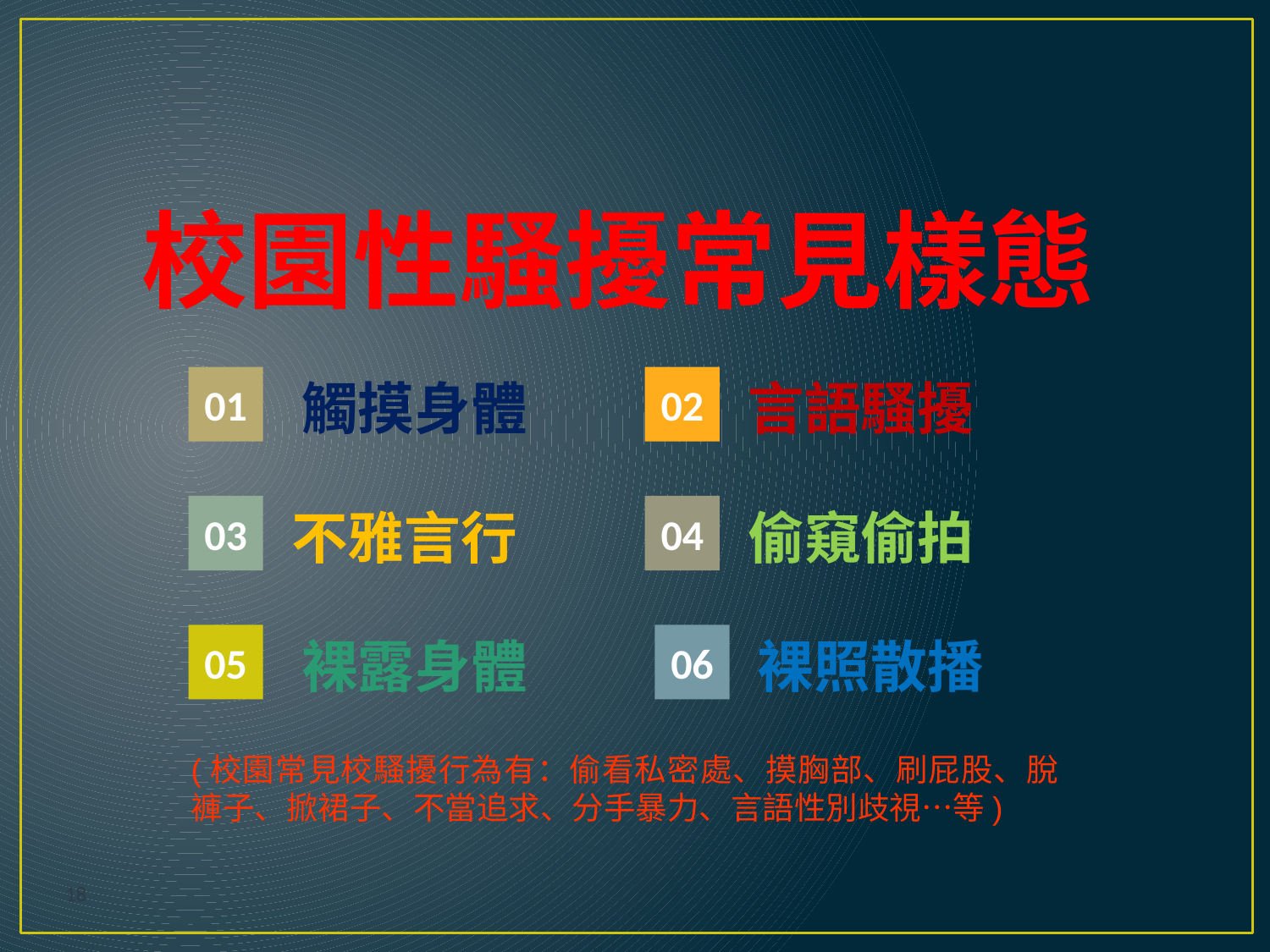

校園性騷擾常見樣態
01
觸摸身體
02
言語騷擾
03
不雅言行
04
偷窺偷拍
05
裸露身體
06
裸照散播
(校園常見校騷擾行為有：偷看私密處、摸胸部、刷屁股、脫褲子、掀裙子、不當追求、分手暴力、言語性別歧視…等)
18